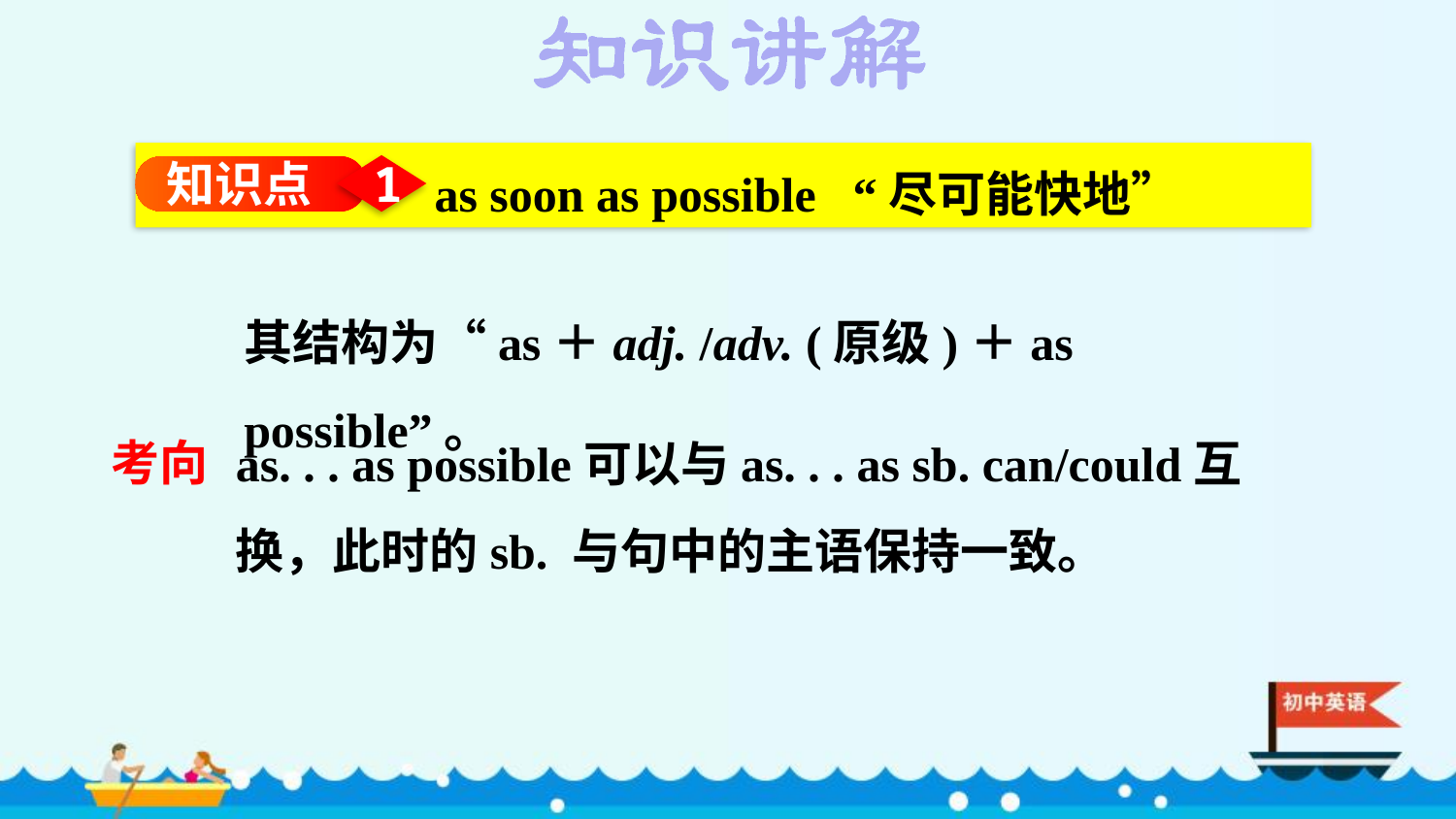

as soon as possible   “尽可能快地”

知识点
1

其结构为“as＋adj. /adv. (原级)＋as possible”。
as. . . as possible可以与as. . . as sb. can/could互换，此时的sb. 与句中的主语保持一致。
考向